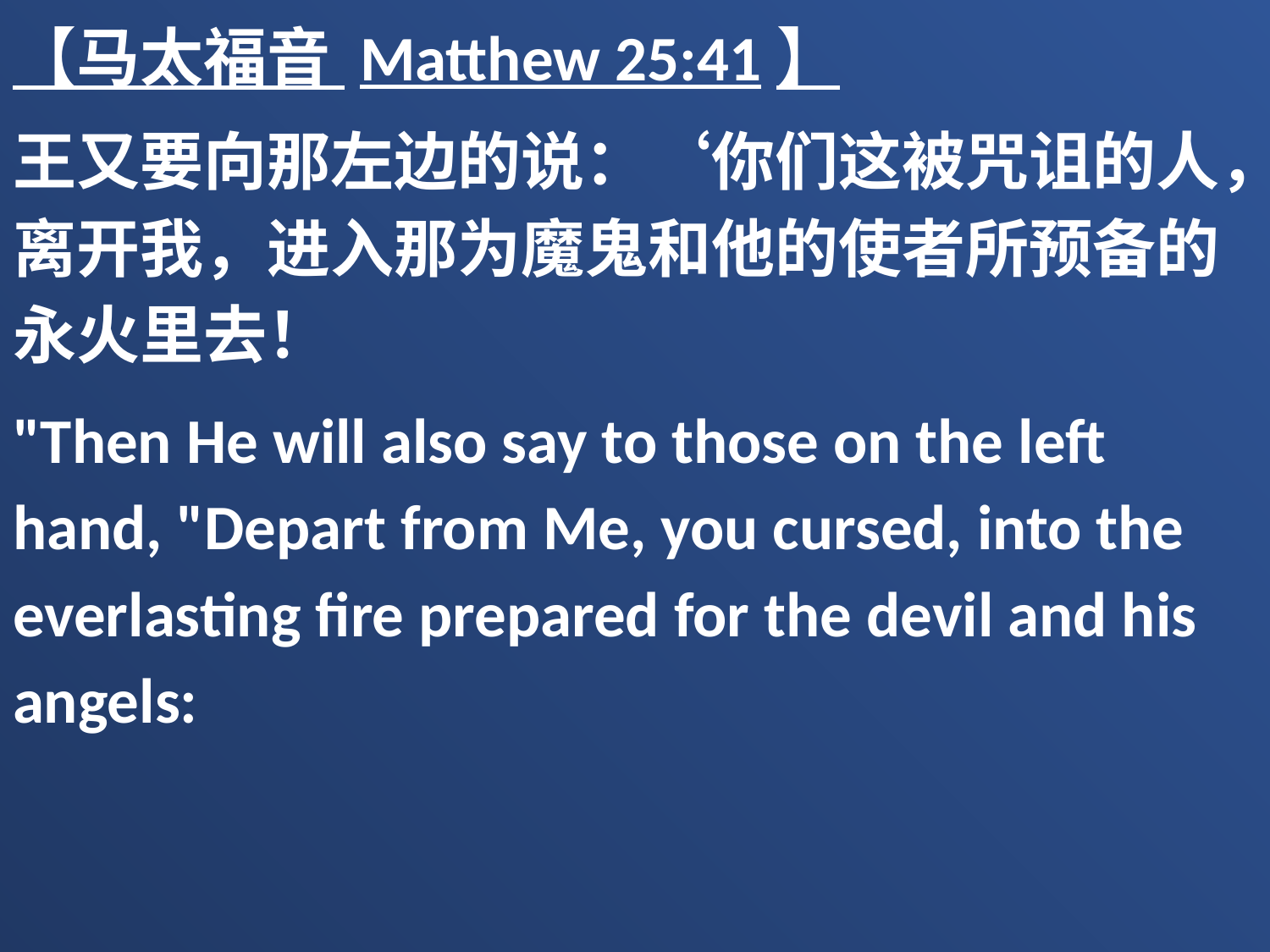

【马太福音 Matthew 25:41】
王又要向那左边的说：‘你们这被咒诅的人，离开我，进入那为魔鬼和他的使者所预备的永火里去！
"Then He will also say to those on the left hand, "Depart from Me, you cursed, into the everlasting fire prepared for the devil and his angels: